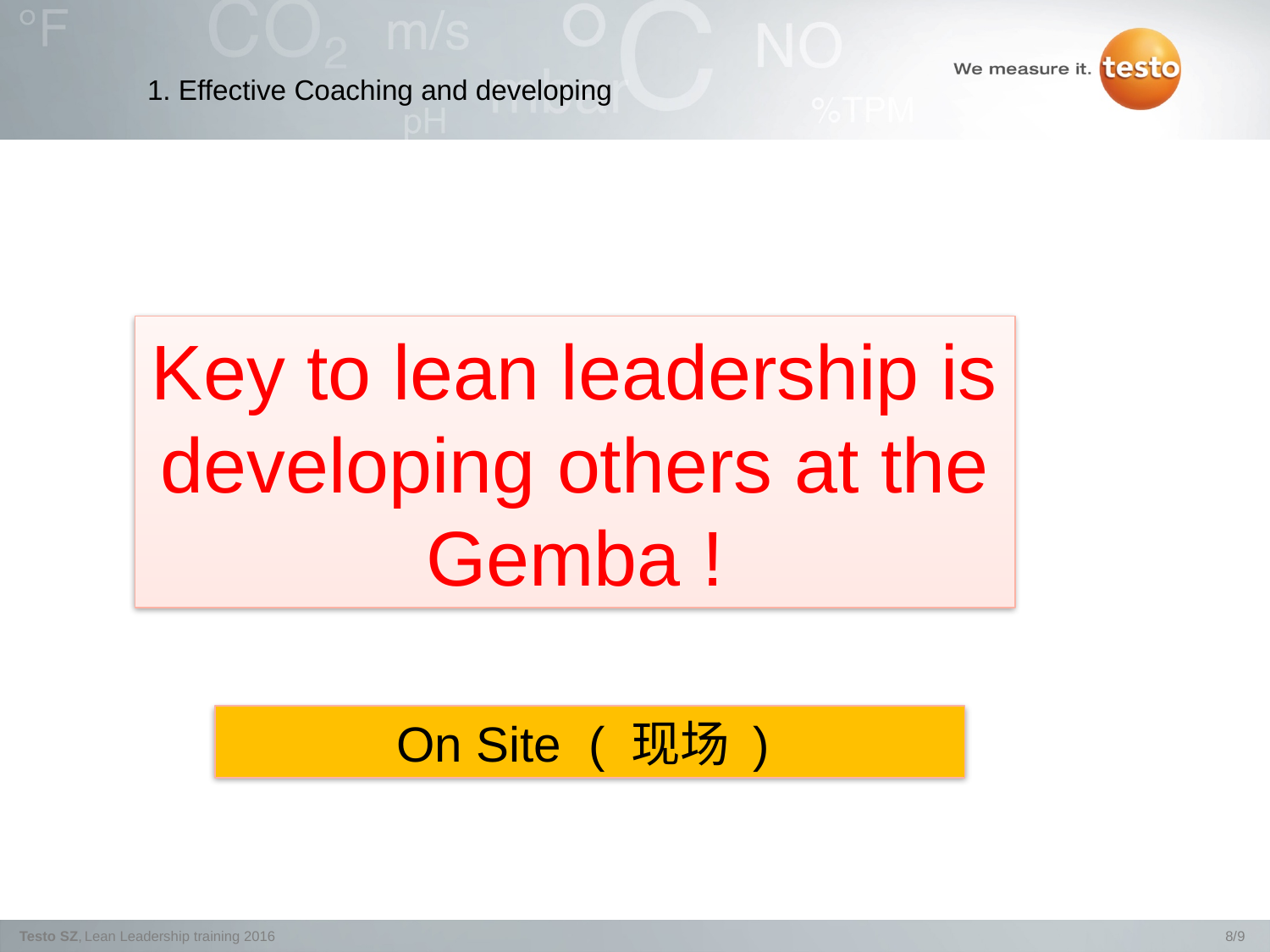

1. Effective Coaching and developing
Key to lean leadership is developing others at the Gemba !
On Site  ( 现场 )